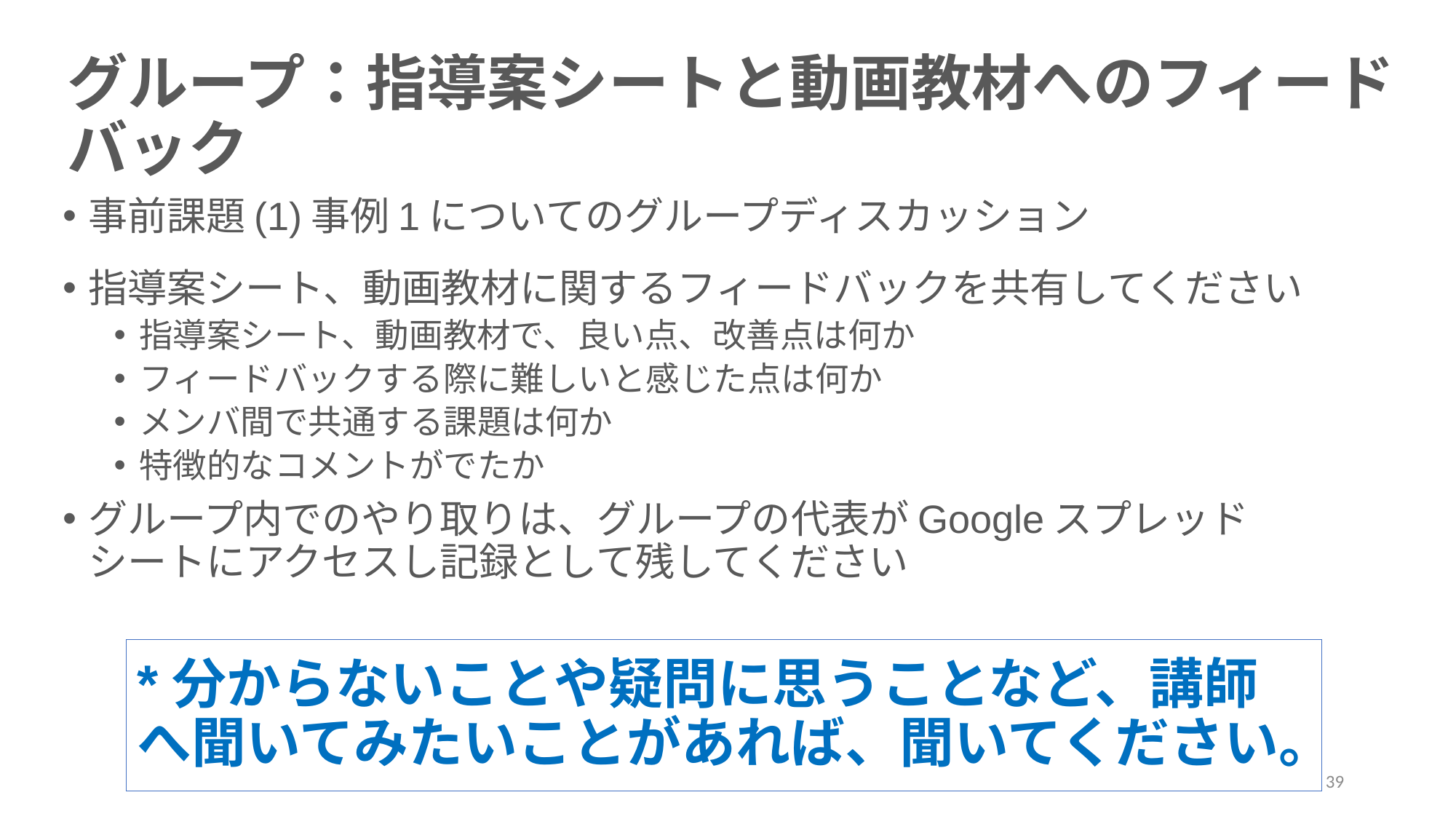

# グループ：指導案シートと動画教材へのフィードバック
事前課題(1)事例1についてのグループディスカッション

指導案シート、動画教材に関するフィードバックを共有してください
指導案シート、動画教材で、良い点、改善点は何か
フィードバックする際に難しいと感じた点は何か
メンバ間で共通する課題は何か
特徴的なコメントがでたか
グループ内でのやり取りは、グループの代表がGoogleスプレッドシートにアクセスし記録として残してください

*分からないことや疑問に思うことなど、講師へ聞いてみたいことがあれば、聞いてください。
39